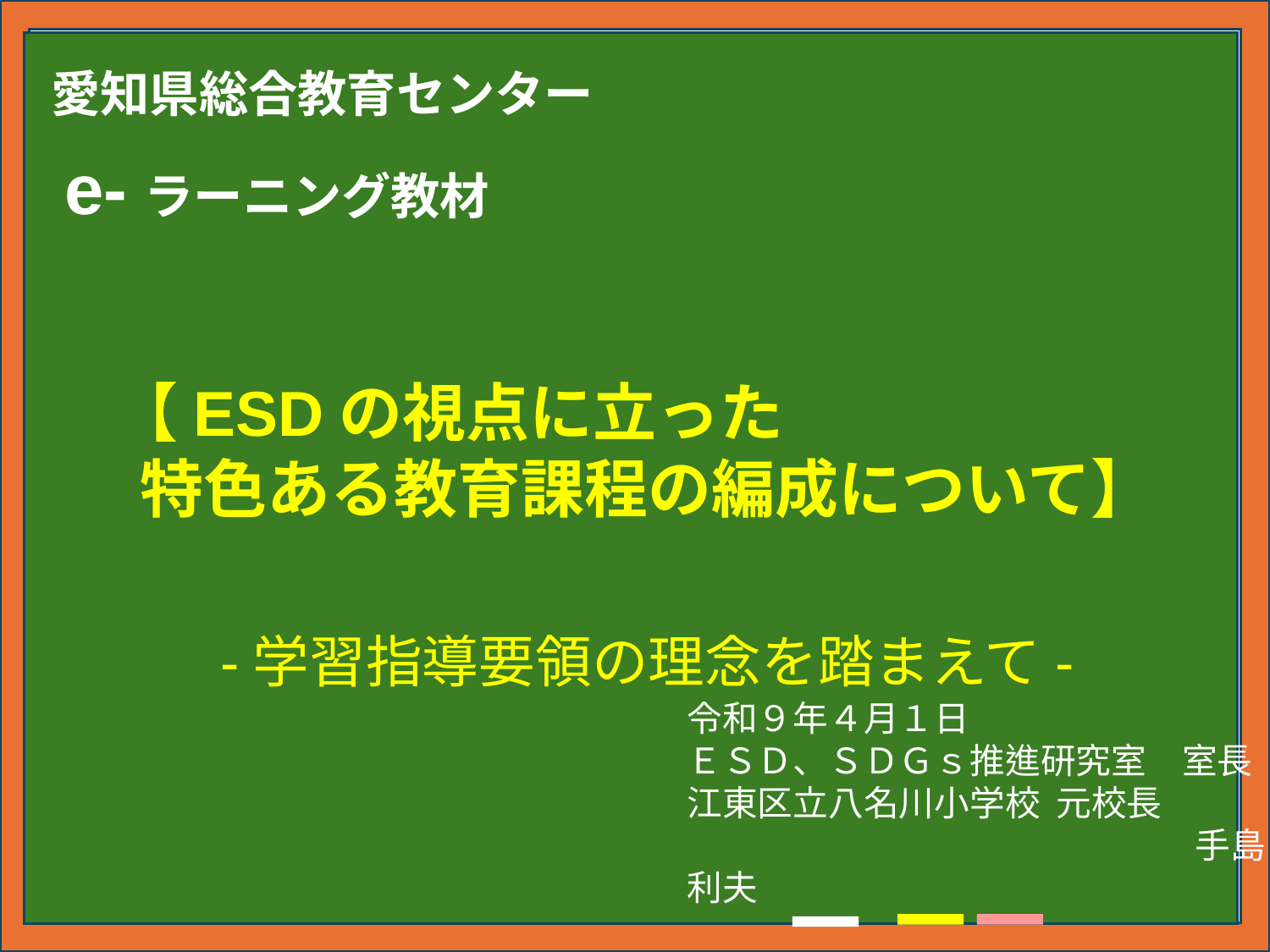

愛知県総合教育センター

 e-ラーニング教材

　【ESDの視点に立った
　特色ある教育課程の編成について】

-学習指導要領の理念を踏まえて-

令和９年４月１日
ＥＳＤ、ＳＤＧｓ推進研究室　室長
江東区立八名川小学校  元校長
　　　　　　　　　　　　　　　　手島 利夫